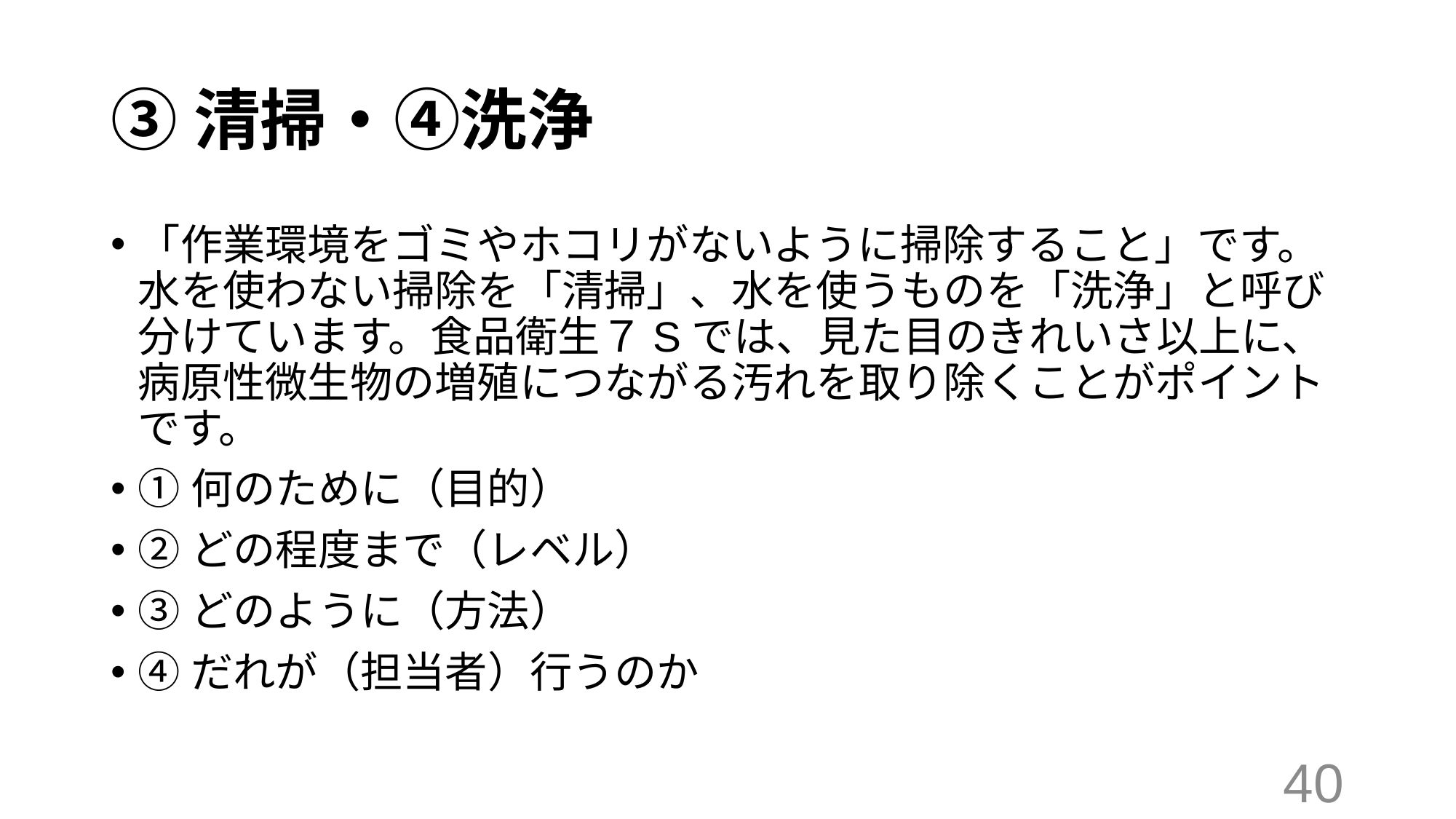

# ③清掃・④洗浄
「作業環境をゴミやホコリがないように掃除すること」です。水を使わない掃除を「清掃」、水を使うものを「洗浄」と呼び分けています。食品衛生７Sでは、見た目のきれいさ以上に、病原性微生物の増殖につながる汚れを取り除くことがポイントです。
①何のために（目的）
②どの程度まで（レベル）
③どのように（方法）
④だれが（担当者）行うのか

40